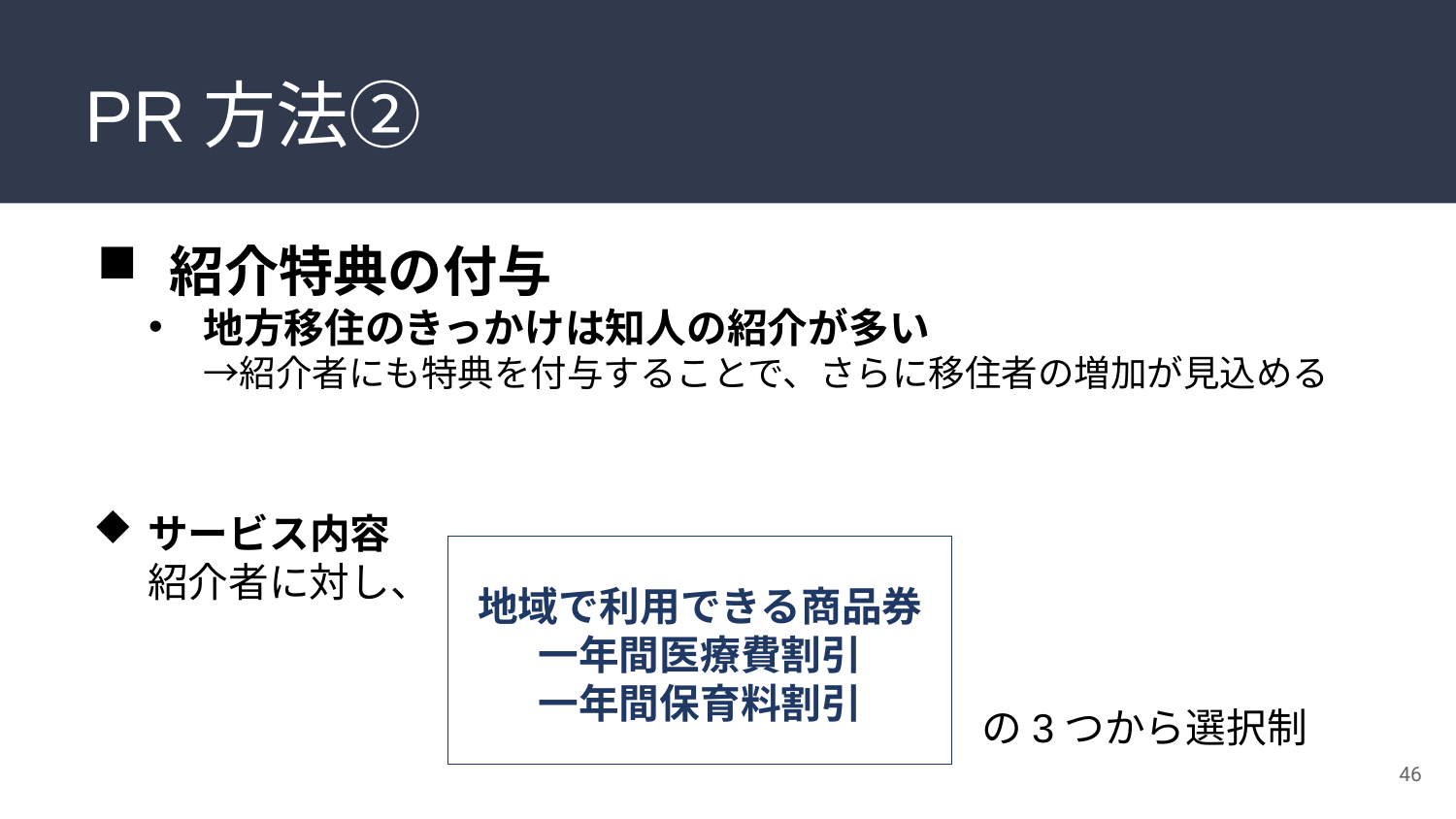

# PR方法②
紹介特典の付与
地方移住のきっかけは知人の紹介が多い
→紹介者にも特典を付与することで、さらに移住者の増加が見込める
サービス内容
紹介者に対し、

の3つから選択制
地域で利用できる商品券
一年間医療費割引
一年間保育料割引
46